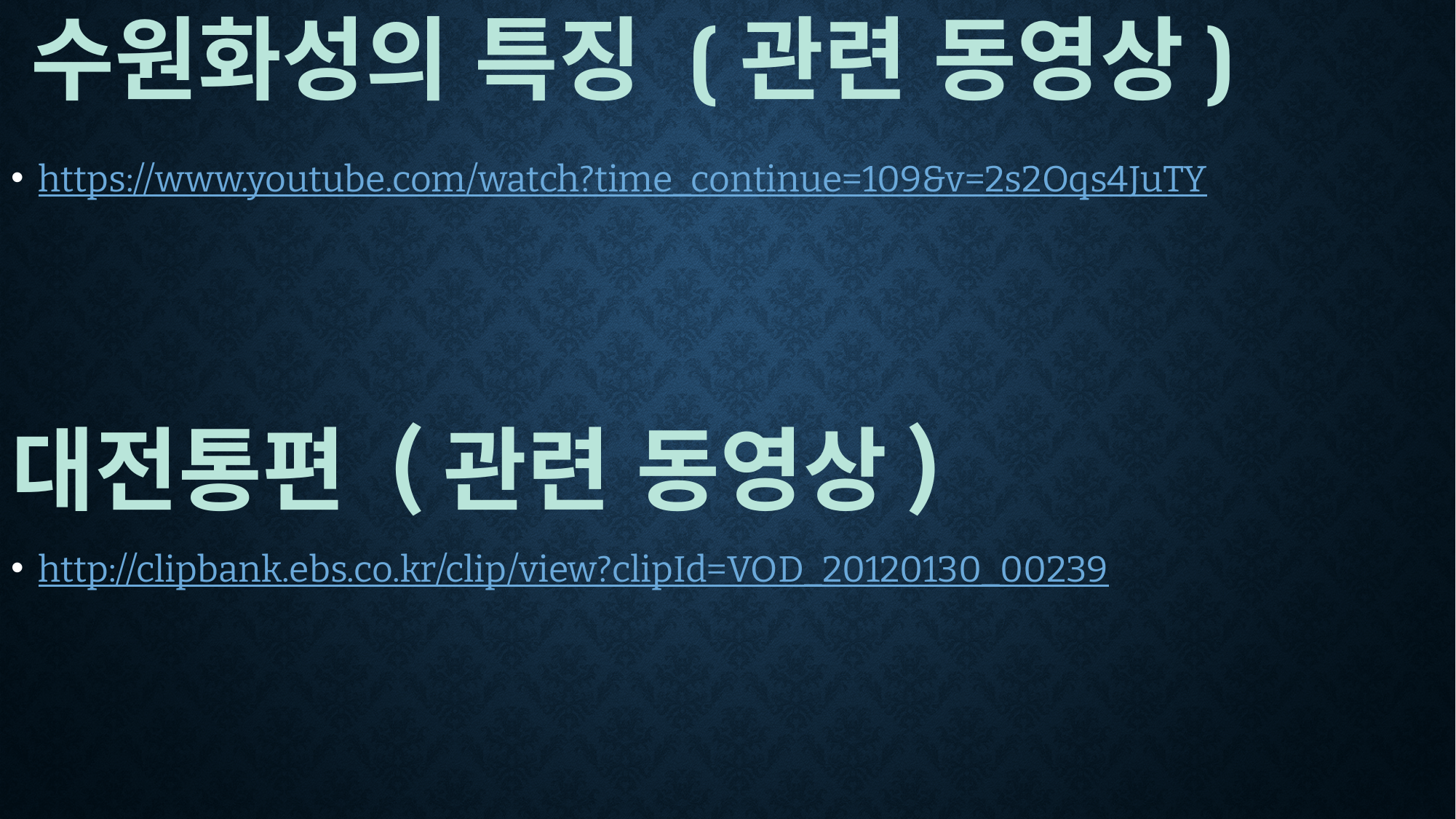

# 수원화성의 특징 (관련 동영상)
https://www.youtube.com/watch?time_continue=109&v=2s2Oqs4JuTY

대전통편 (관련 동영상)
http://clipbank.ebs.co.kr/clip/view?clipId=VOD_20120130_00239